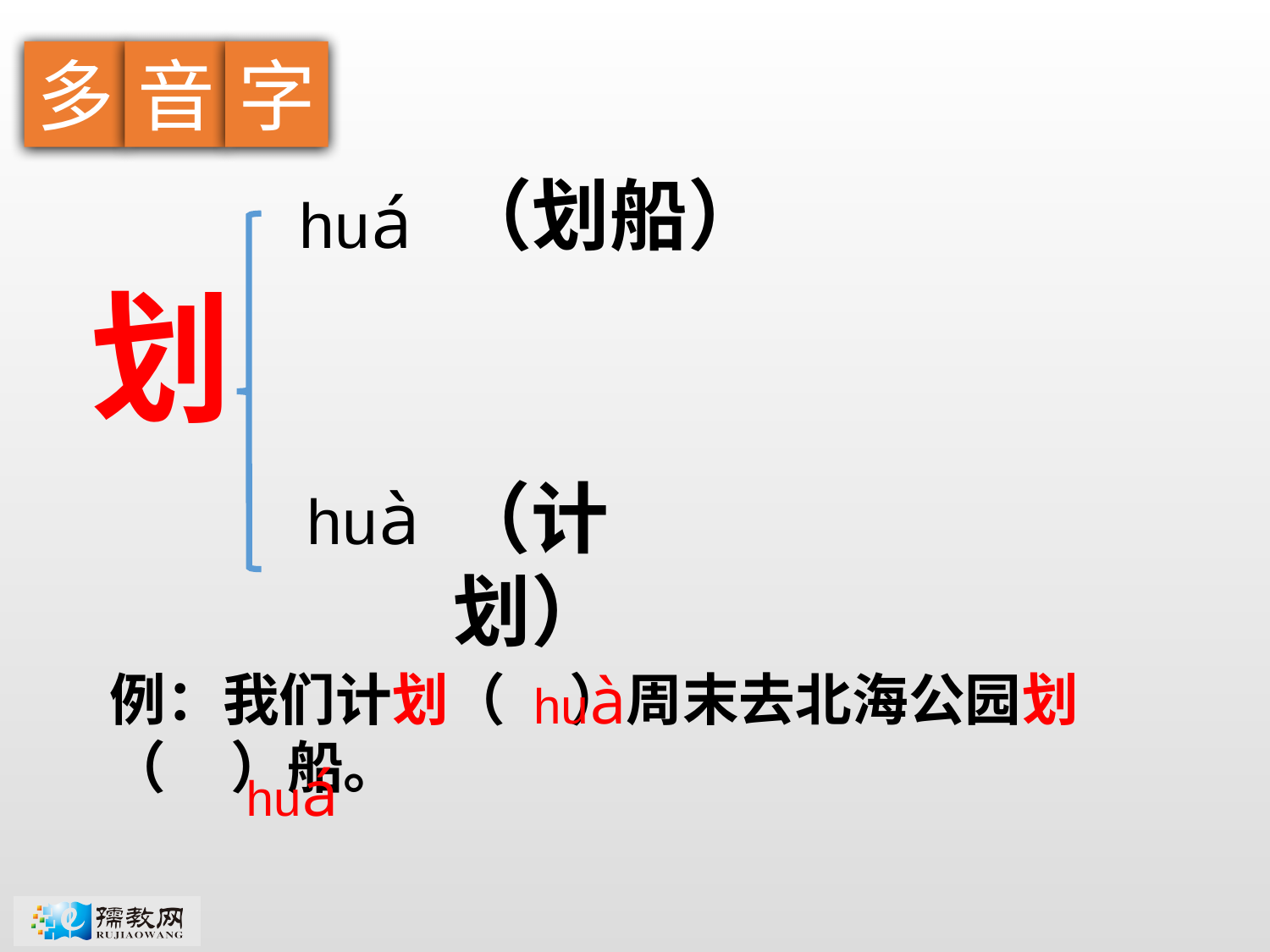

多
音
字
（划船）
huá

划
（计划）
huà
huà
例：我们计划（     ）周末去北海公园划（     ）船。
huá